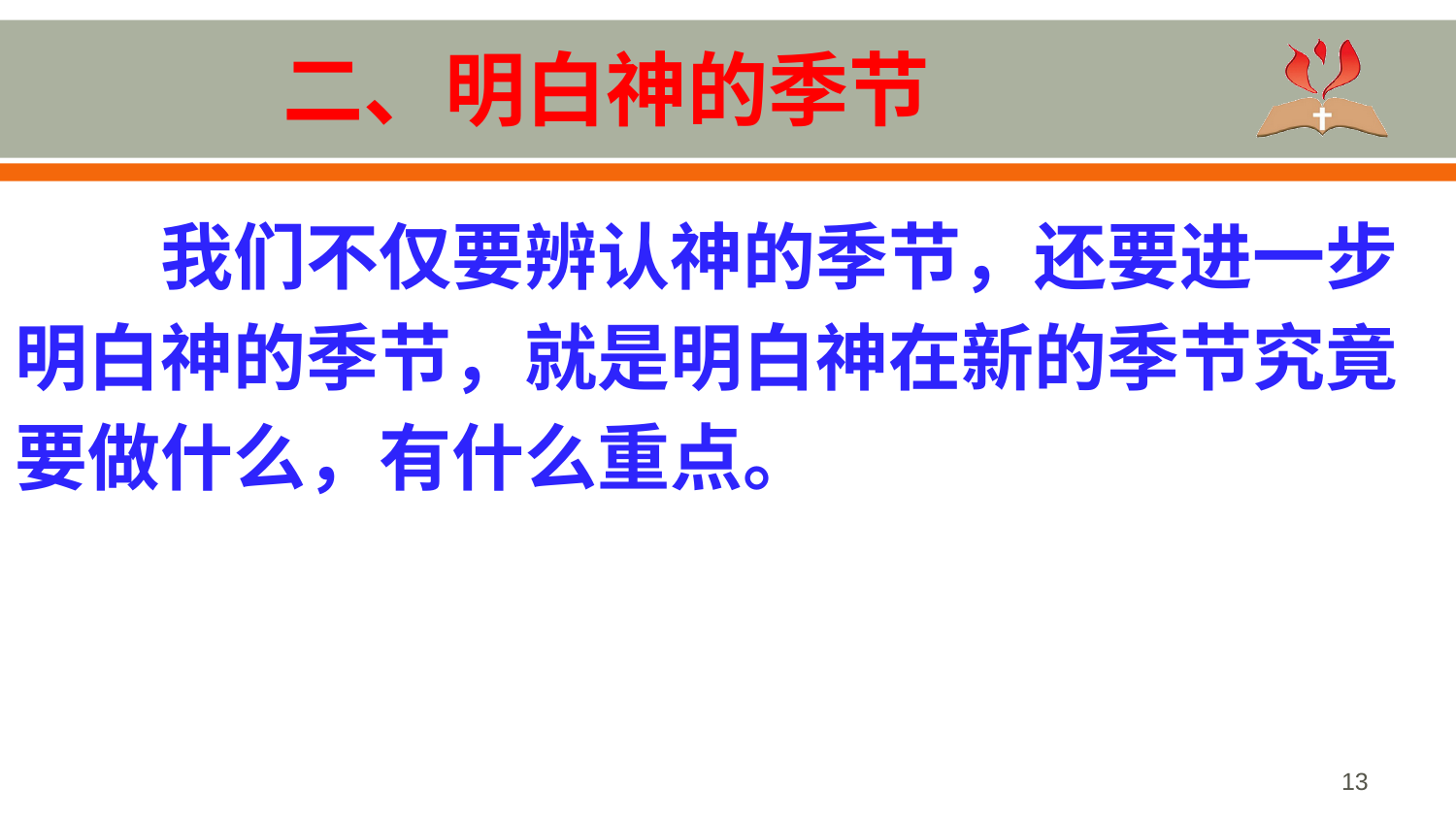

# 二、明白神的季节
我们不仅要辨认神的季节，还要进一步明白神的季节，就是明白神在新的季节究竟要做什么，有什么重点。

13